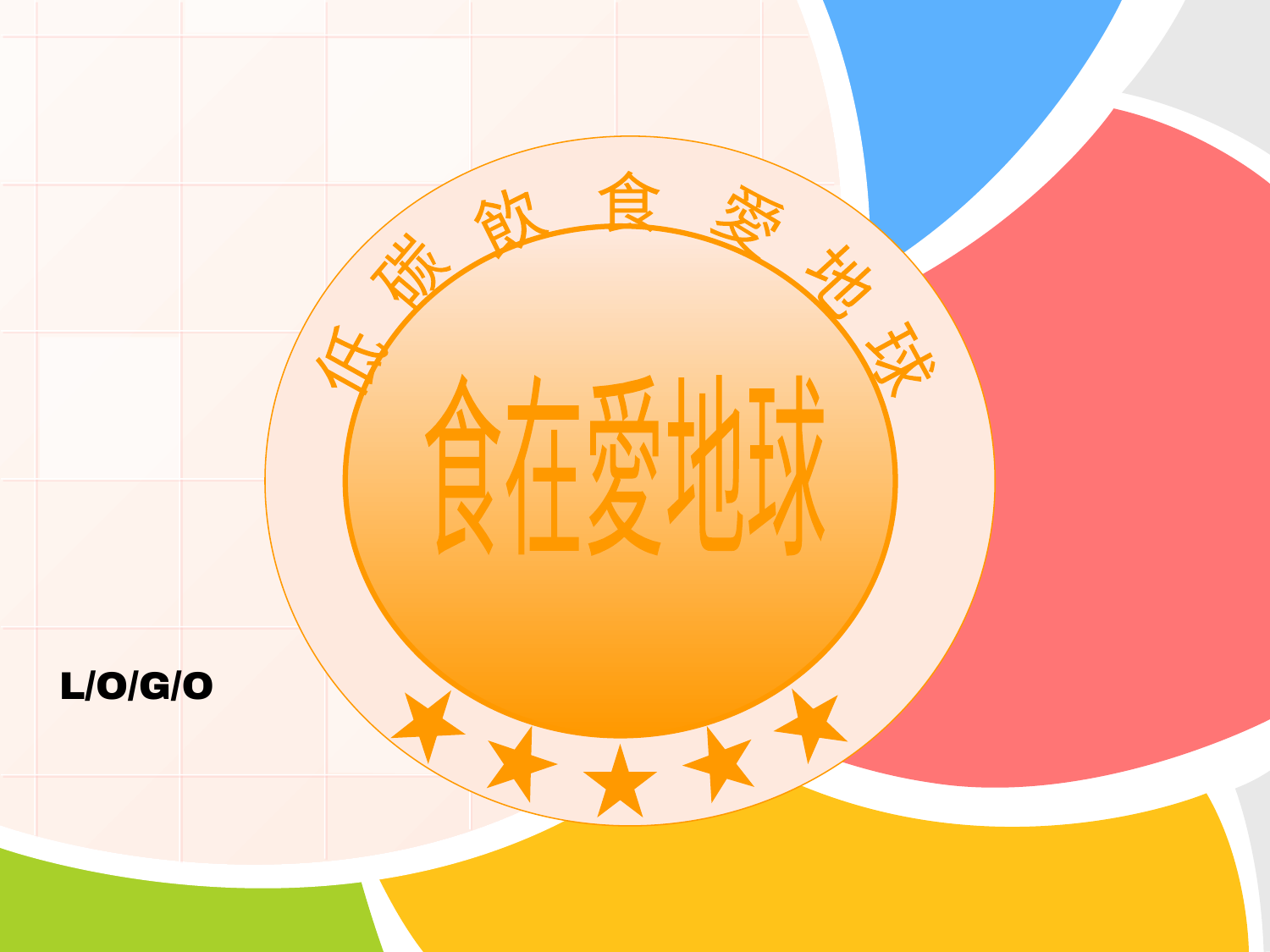

食
飲
愛

碳
地
球
低

食在愛地球